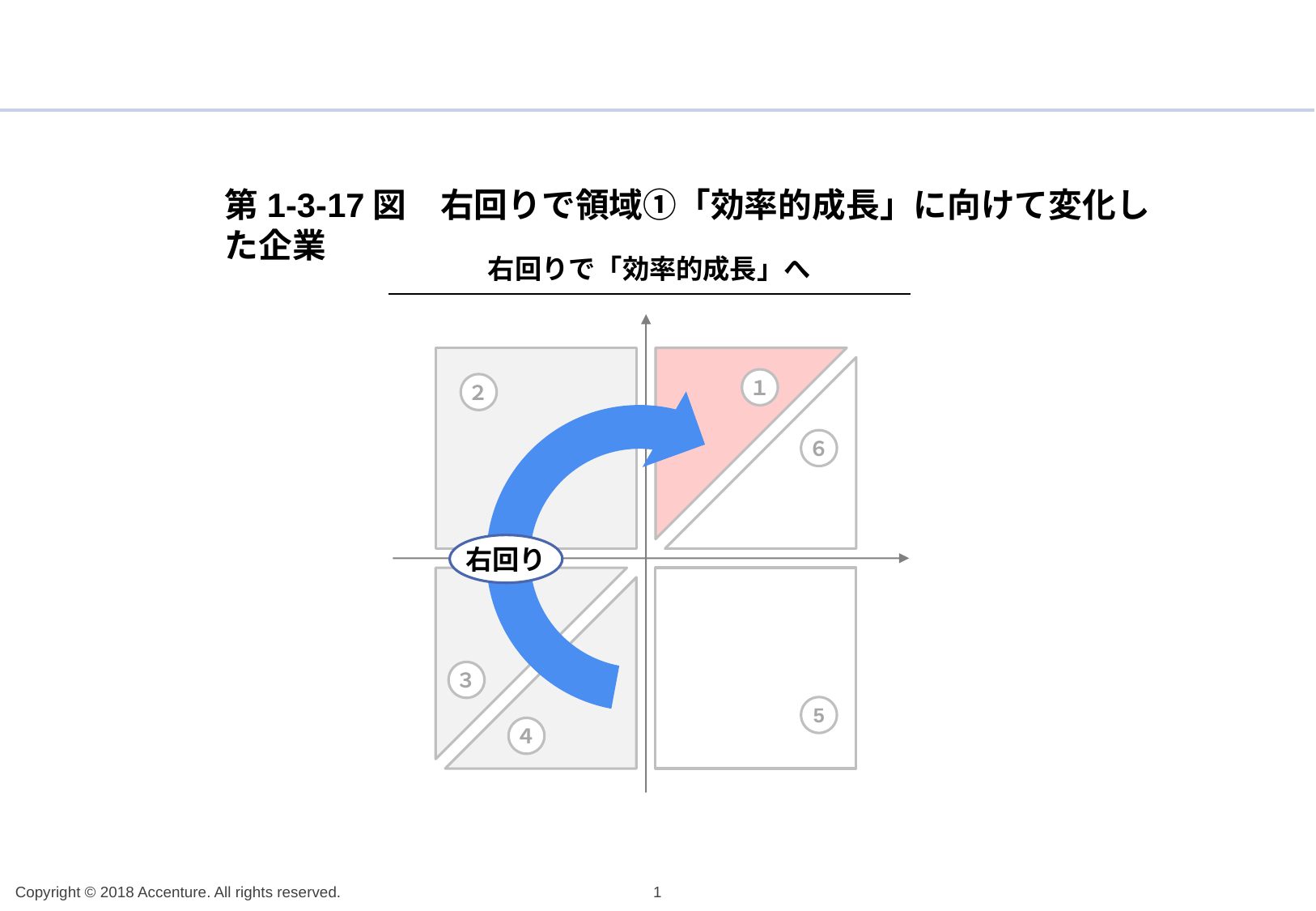

第1-3-17図　右回りで領域①「効率的成長」に向けて変化した企業
右回りで「効率的成長」へ

１
２

６
右回り

３
5
４